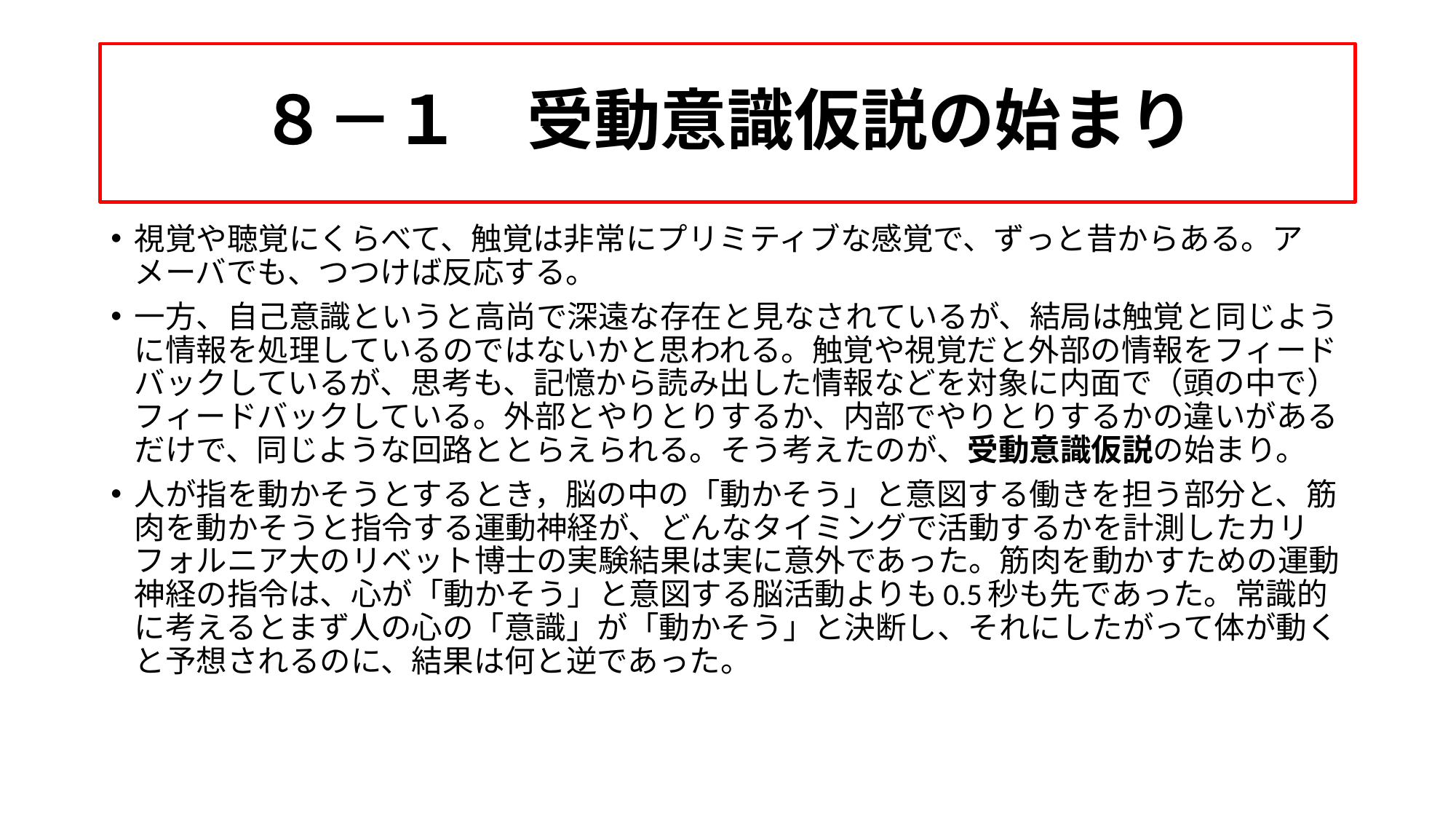

# ８－１　受動意識仮説の始まり
視覚や聴覚にくらべて、触覚は非常にプリミティブな感覚で、ずっと昔からある。アメーバでも、つつけば反応する。
一方、自己意識というと高尚で深遠な存在と見なされているが、結局は触覚と同じように情報を処理しているのではないかと思われる。触覚や視覚だと外部の情報をフィードバックしているが、思考も、記憶から読み出した情報などを対象に内面で（頭の中で）フィードバックしている。外部とやりとりするか、内部でやりとりするかの違いがあるだけで、同じような回路ととらえられる。そう考えたのが、受動意識仮説の始まり。
人が指を動かそうとするとき，脳の中の「動かそう」と意図する働きを担う部分と、筋肉を動かそうと指令する運動神経が、どんなタイミングで活動するかを計測したカリフォルニア大のリベット博士の実験結果は実に意外であった。筋肉を動かすための運動神経の指令は、心が「動かそう」と意図する脳活動よりも0.5秒も先であった。常識的に考えるとまず人の心の「意識」が「動かそう」と決断し、それにしたがって体が動くと予想されるのに、結果は何と逆であった。